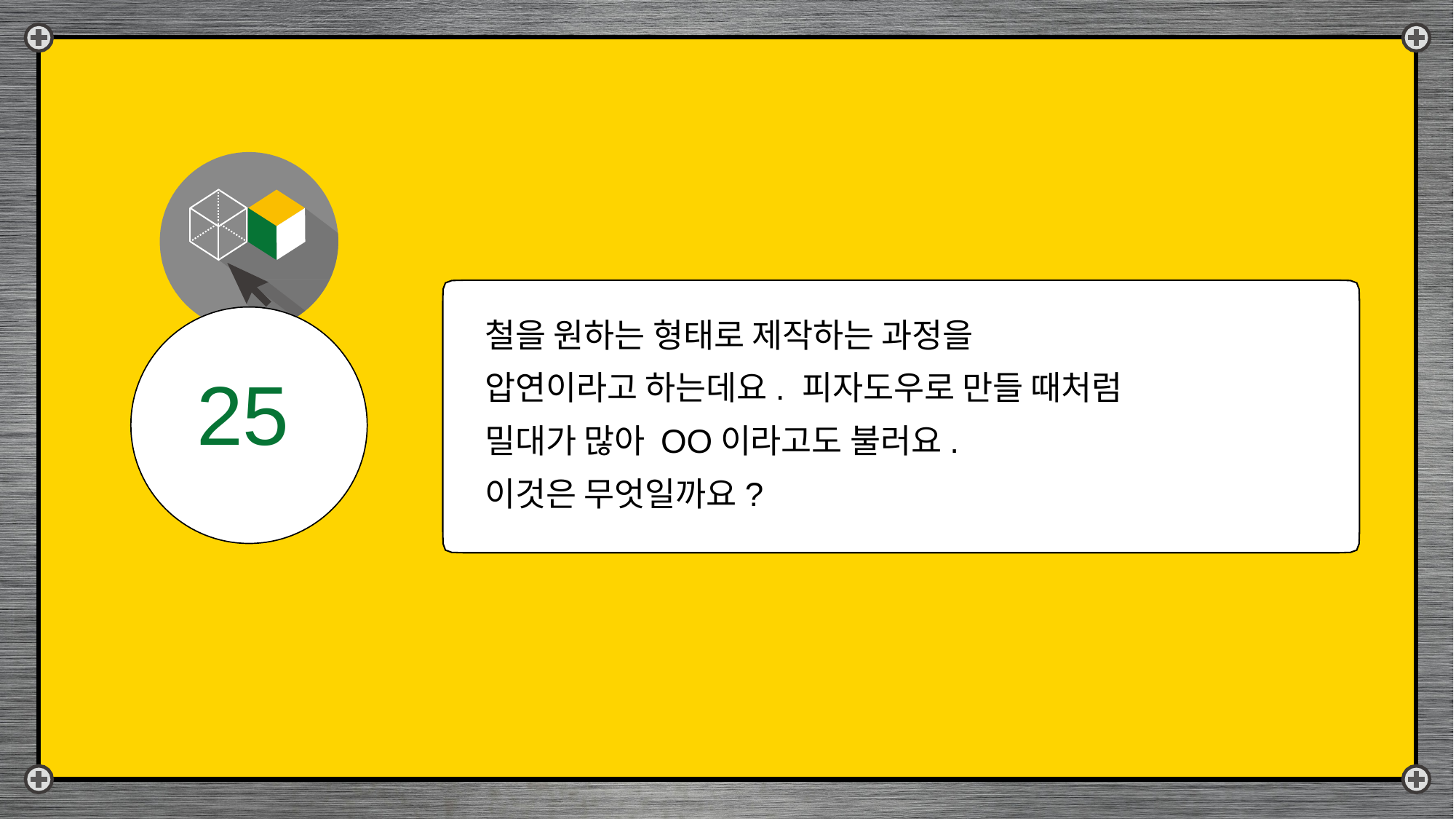

# 철을 원하는 형태로 제작하는 과정을 압연이라고 하는데요. 피자도우로 만들 때처럼  밀대가 많아 OO이라고도 불러요.
이것은 무엇일까요?

25